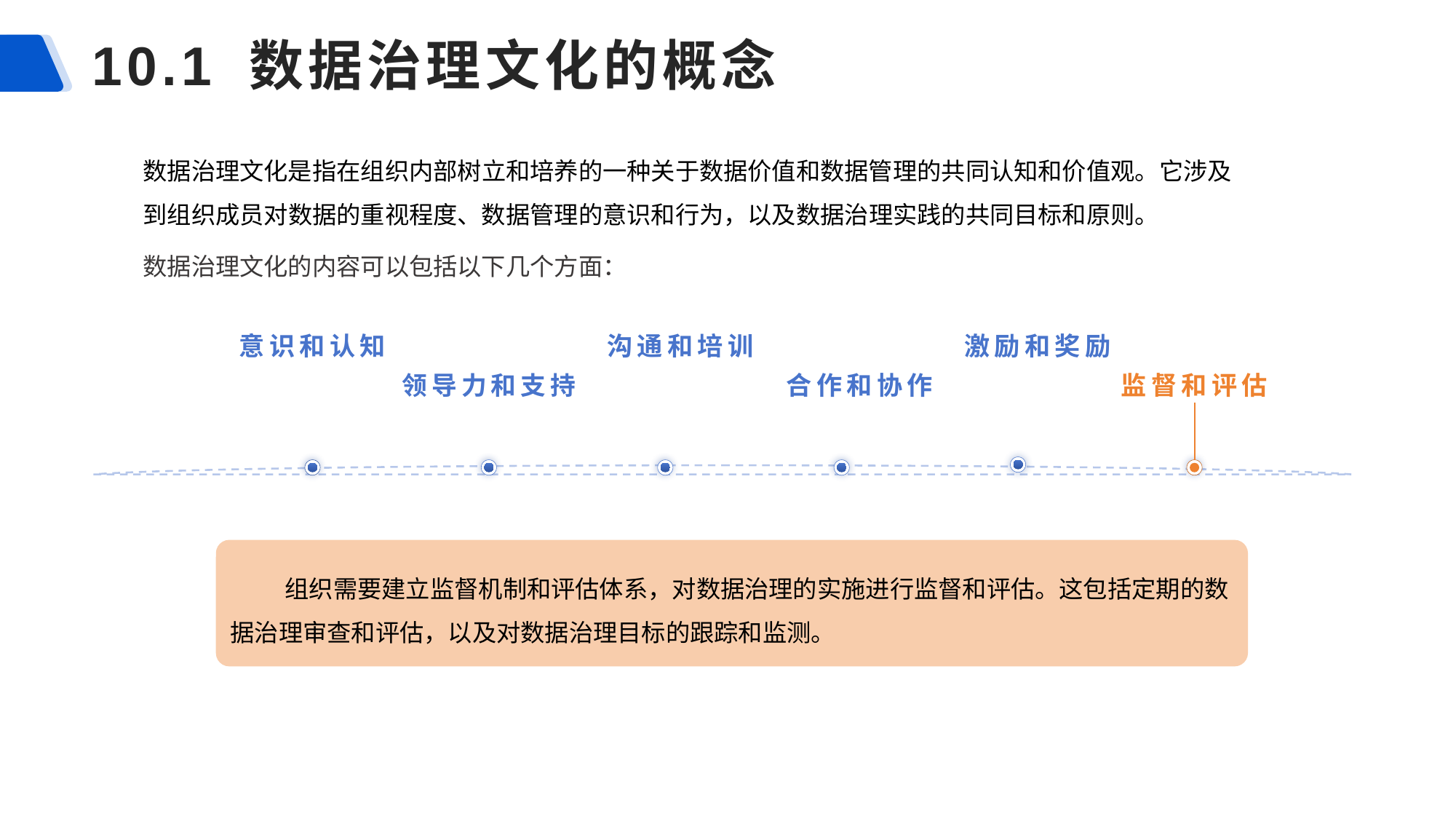

# 10.1 数据治理文化的概念
数据治理文化是指在组织内部树立和培养的一种关于数据价值和数据管理的共同认知和价值观。它涉及到组织成员对数据的重视程度、数据管理的意识和行为，以及数据治理实践的共同目标和原则。
数据治理文化的内容可以包括以下几个方面：
激励和奖励
沟通和培训
意识和认知
领导力和支持
合作和协作
监督和评估

组织需要建立监督机制和评估体系，对数据治理的实施进行监督和评估。这包括定期的数据治理审查和评估，以及对数据治理目标的跟踪和监测。